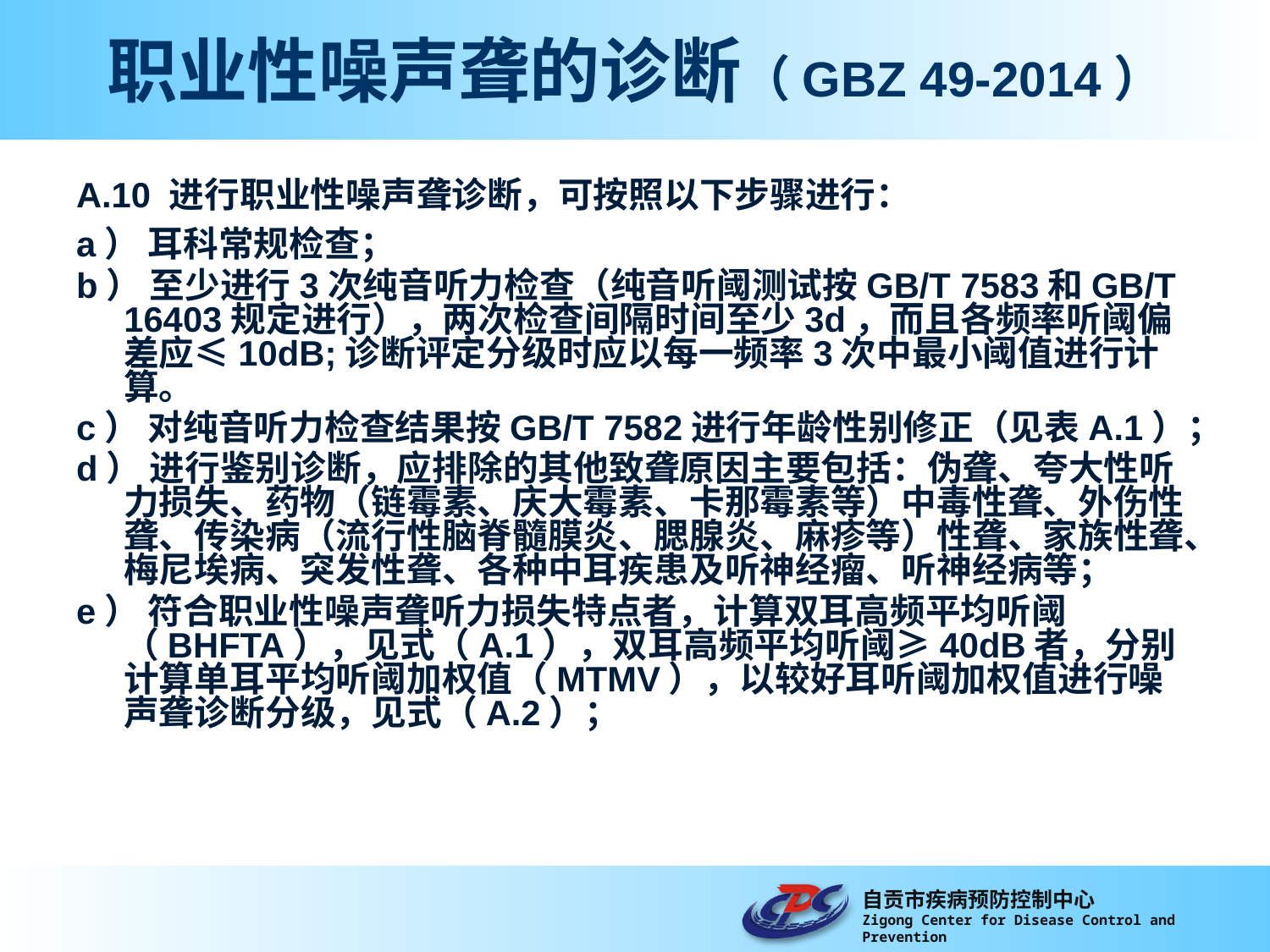

职业性噪声聋的诊断（GBZ 49-2014）
A.10 进行职业性噪声聋诊断，可按照以下步骤进行：
a） 耳科常规检查；
b） 至少进行3次纯音听力检查（纯音听阈测试按GB/T 7583和GB/T 16403规定进行），两次检查间隔时间至少3d，而且各频率听阈偏差应≤10dB;诊断评定分级时应以每一频率3次中最小阈值进行计算。
c） 对纯音听力检查结果按GB/T 7582进行年龄性别修正（见表A.1）；
d） 进行鉴别诊断，应排除的其他致聋原因主要包括：伪聋、夸大性听力损失、药物（链霉素、庆大霉素、卡那霉素等）中毒性聋、外伤性聋、传染病（流行性脑脊髓膜炎、腮腺炎、麻疹等）性聋、家族性聋、梅尼埃病、突发性聋、各种中耳疾患及听神经瘤、听神经病等；
e） 符合职业性噪声聋听力损失特点者，计算双耳高频平均听阈（BHFTA），见式（A.1），双耳高频平均听阈≥40dB者，分别计算单耳平均听阈加权值（MTMV），以较好耳听阈加权值进行噪声聋诊断分级，见式（A.2）；